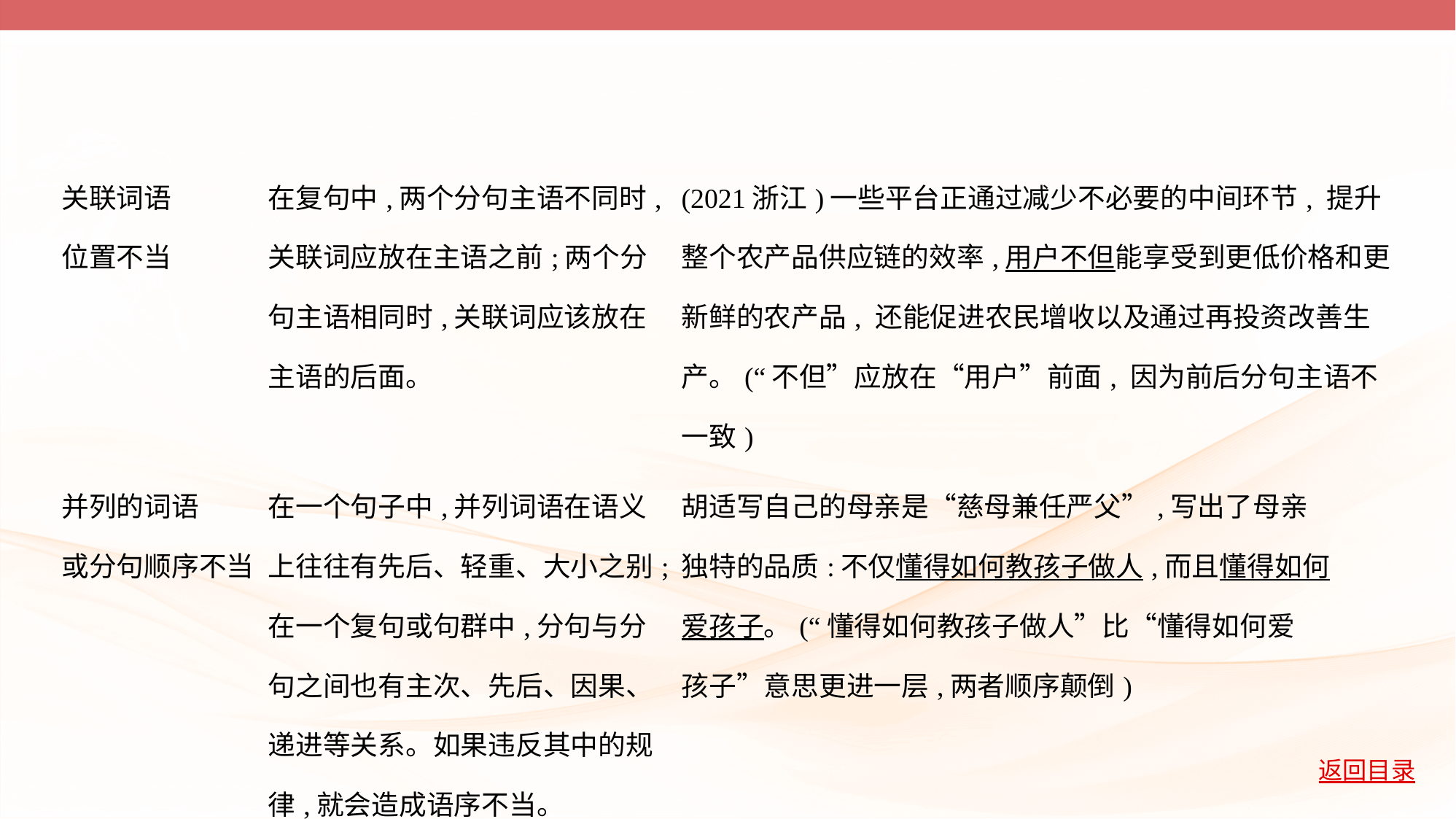

| 关联词语 位置不当 | 在复句中,两个分句主语不同时,关联词应放在主语之前;两个分句主语相同时,关联词应该放在主语的后面。 | (2021浙江)一些平台正通过减少不必要的中间环节, 提升整个农产品供应链的效率,用户不但能享受到更低价格和更新鲜的农产品, 还能促进农民增收以及通过再投资改善生产。(“不但”应放在“用户”前面, 因为前后分句主语不一致) |
| --- | --- | --- |
| 并列的词语 或分句顺序不当 | 在一个句子中,并列词语在语义上往往有先后、轻重、大小之别;在一个复句或句群中,分句与分句之间也有主次、先后、因果、递进等关系。如果违反其中的规律,就会造成语序不当。 | 胡适写自己的母亲是“慈母兼任严父”,写出了母亲 独特的品质:不仅懂得如何教孩子做人,而且懂得如何 爱孩子。(“懂得如何教孩子做人”比“懂得如何爱 孩子”意思更进一层,两者顺序颠倒) |